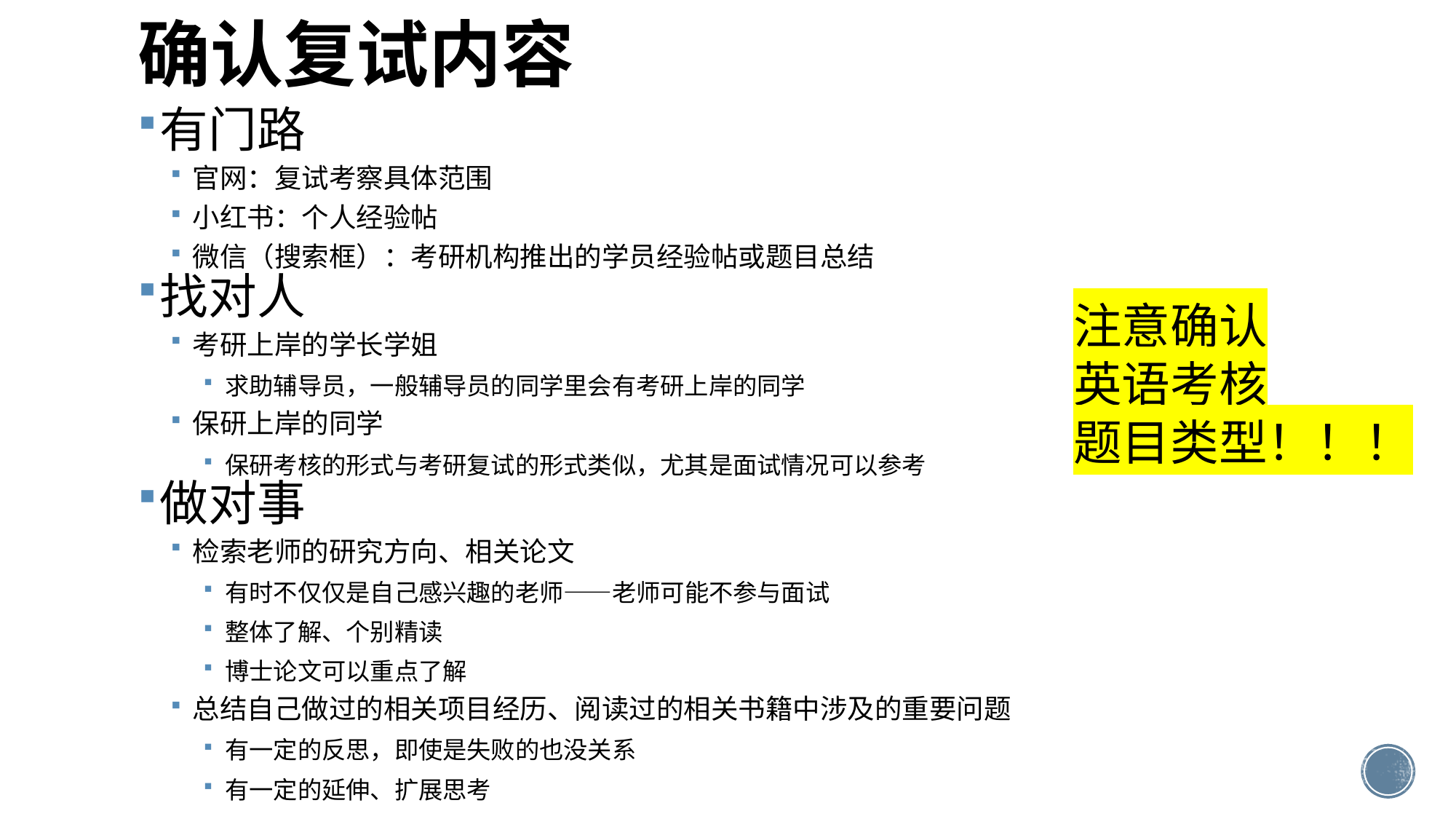

# 确认复试内容
有门路
官网：复试考察具体范围
小红书：个人经验帖
微信（搜索框）：考研机构推出的学员经验帖或题目总结
找对人
考研上岸的学长学姐
求助辅导员，一般辅导员的同学里会有考研上岸的同学
保研上岸的同学
保研考核的形式与考研复试的形式类似，尤其是面试情况可以参考
做对事
检索老师的研究方向、相关论文
有时不仅仅是自己感兴趣的老师——老师可能不参与面试
整体了解、个别精读
博士论文可以重点了解
总结自己做过的相关项目经历、阅读过的相关书籍中涉及的重要问题
有一定的反思，即使是失败的也没关系
有一定的延伸、扩展思考
注意确认
英语考核
题目类型！！！